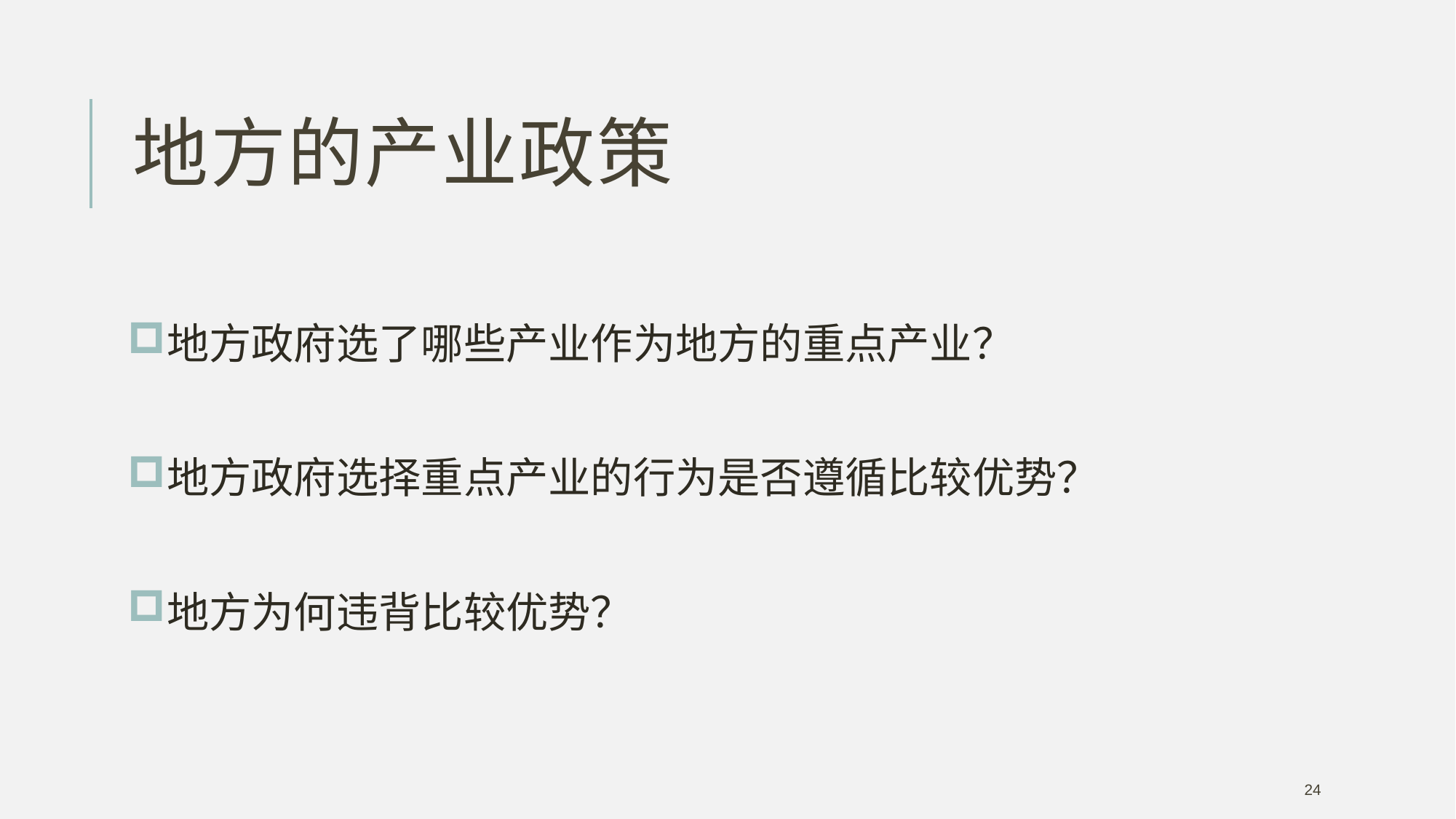

# 地方的产业政策
地方政府选了哪些产业作为地方的重点产业？

地方政府选择重点产业的行为是否遵循比较优势？

地方为何违背比较优势？

24